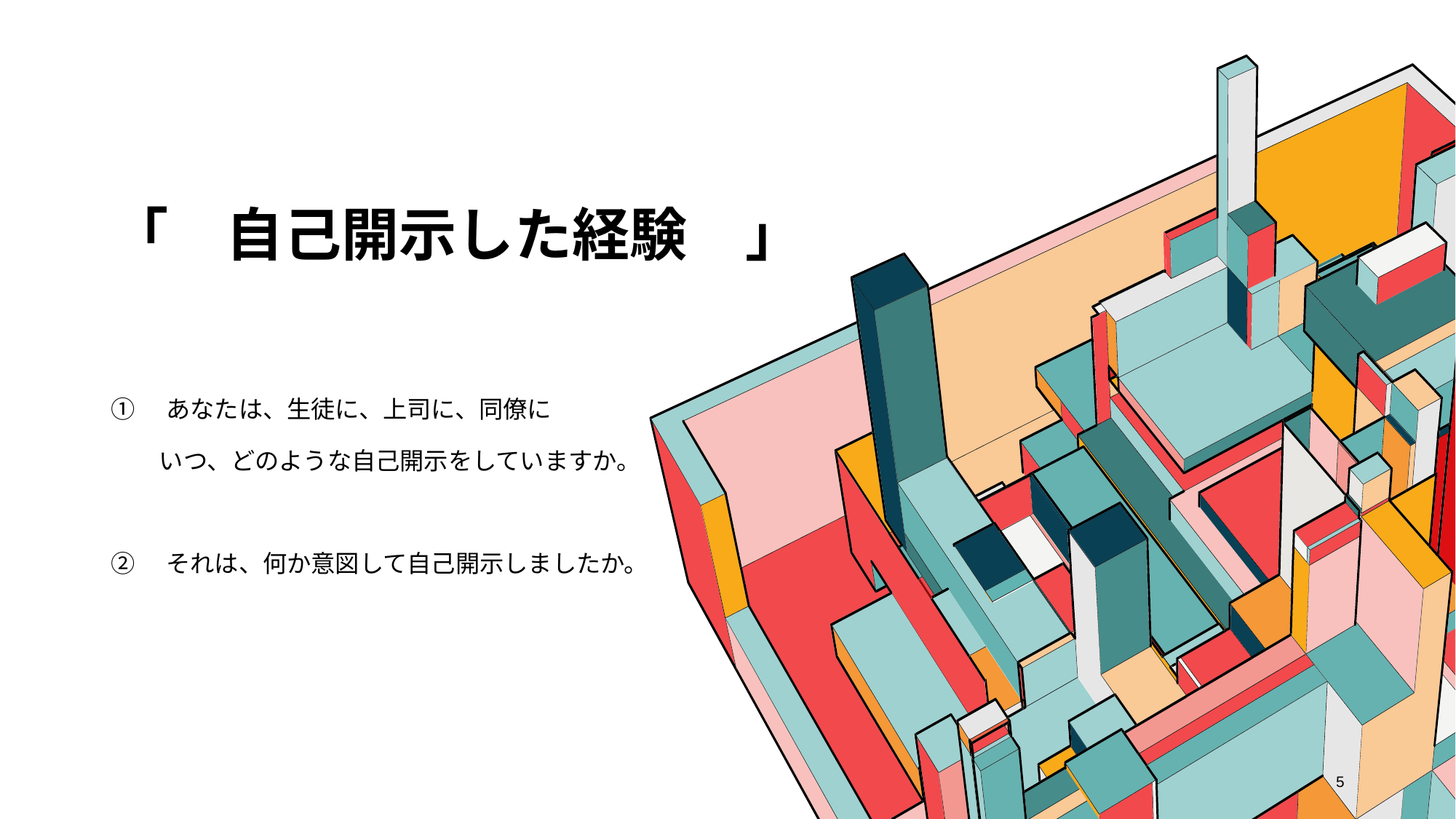

「　自己開示した経験　」
①　あなたは、生徒に、上司に、同僚に
　　いつ、どのような自己開示をしていますか。

②　それは、何か意図して自己開示しましたか。
5